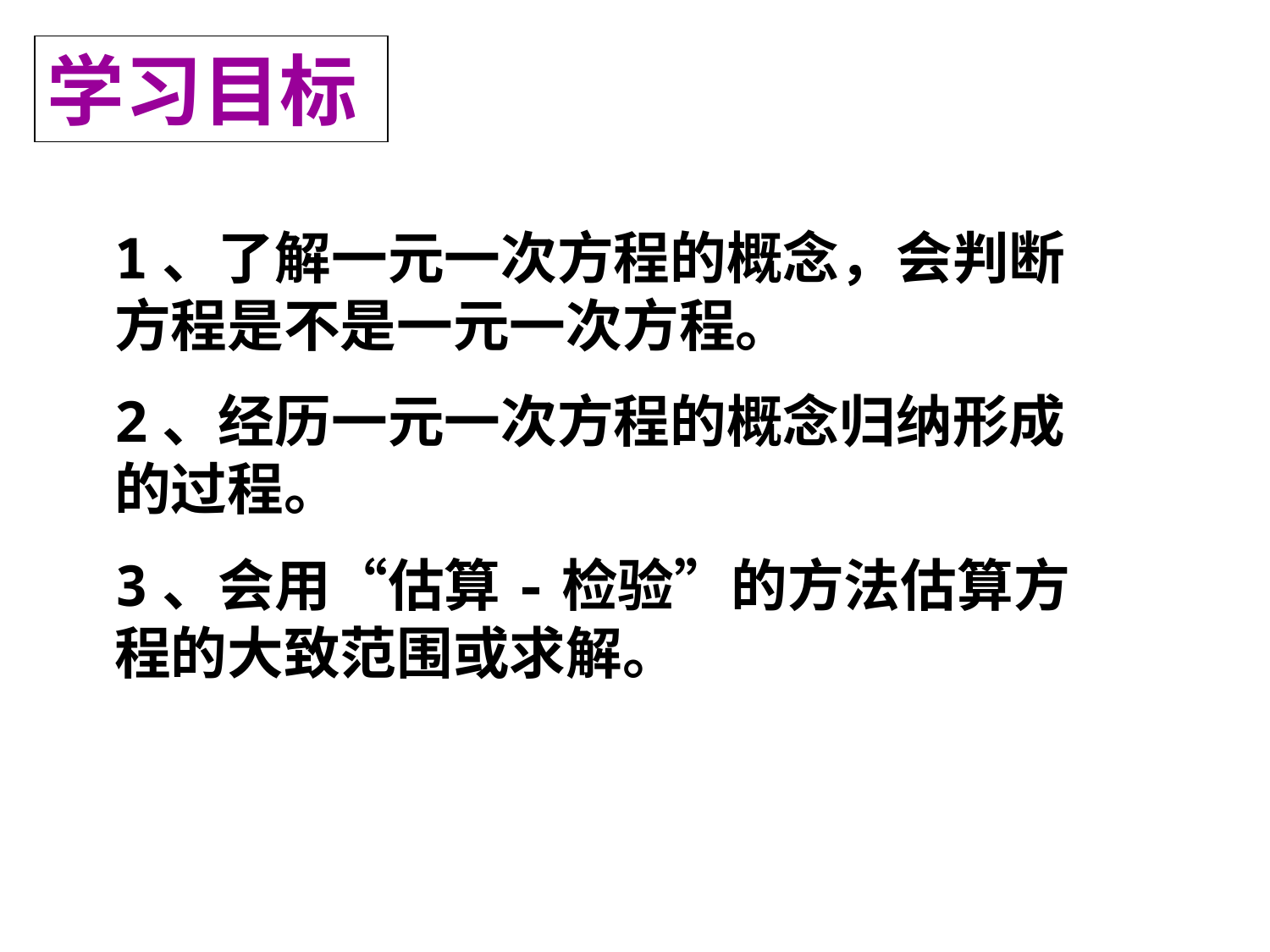

学习目标
1、了解一元一次方程的概念，会判断方程是不是一元一次方程。
2、经历一元一次方程的概念归纳形成的过程。
3、会用“估算-检验”的方法估算方程的大致范围或求解。